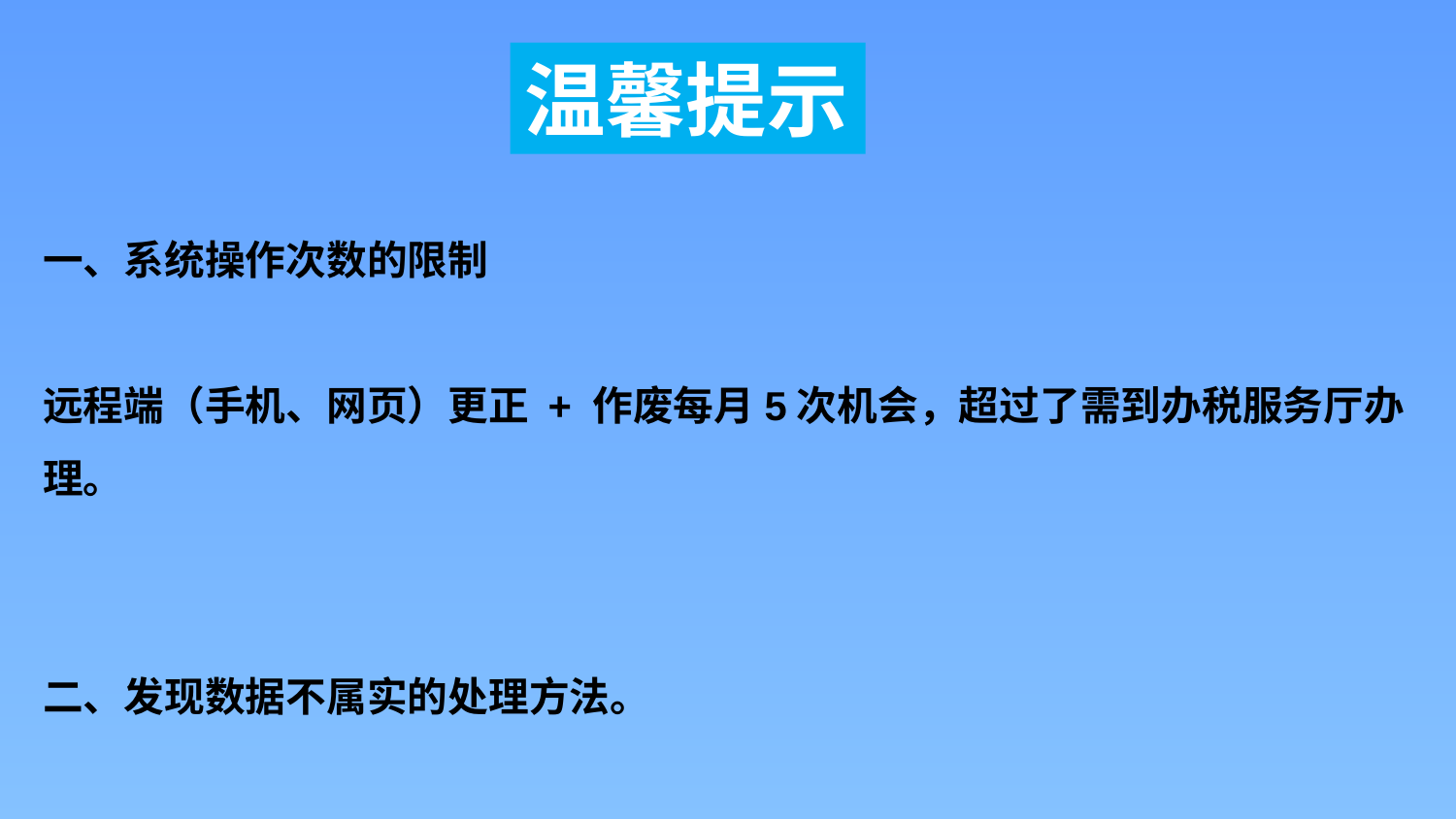

温馨提示
一、系统操作次数的限制

远程端（手机、网页）更正 + 作废每月5次机会，超过了需到办税服务厅办理。

二、发现数据不属实的处理方法。